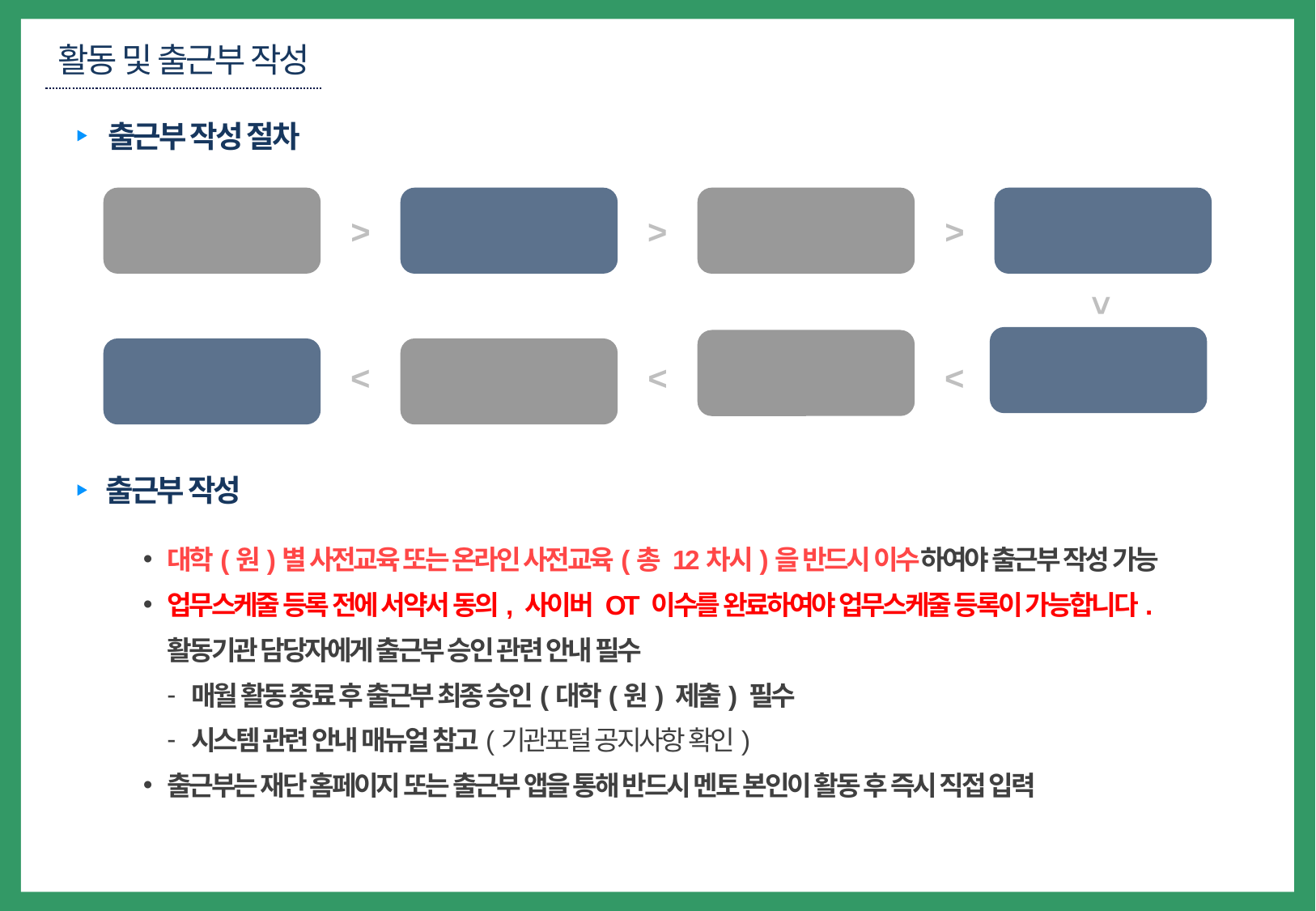

활동 및 출근부 작성
출근부 작성 절차

시간표 입력
대학 추천
기관 배정
배정 멘토 확인
>
>
>
>
온라인 사전교육
이수
업무스케줄 등록
출근부 작성
멘토링 활동
>
>
>
출근부 작성

대학(원)별 사전교육 또는 온라인 사전교육(총 12차시)을 반드시 이수하여야 출근부 작성 가능
업무스케줄 등록 전에 서약서 동의, 사이버 OT 이수를 완료하여야 업무스케줄 등록이 가능합니다.
활동기관 담당자에게 출근부 승인 관련 안내 필수
매월 활동 종료 후 출근부 최종 승인(대학(원) 제출) 필수
시스템 관련 안내 매뉴얼 참고(기관포털 공지사항 확인)
출근부는 재단 홈페이지 또는 출근부 앱을 통해 반드시 멘토 본인이 활동 후 즉시 직접 입력